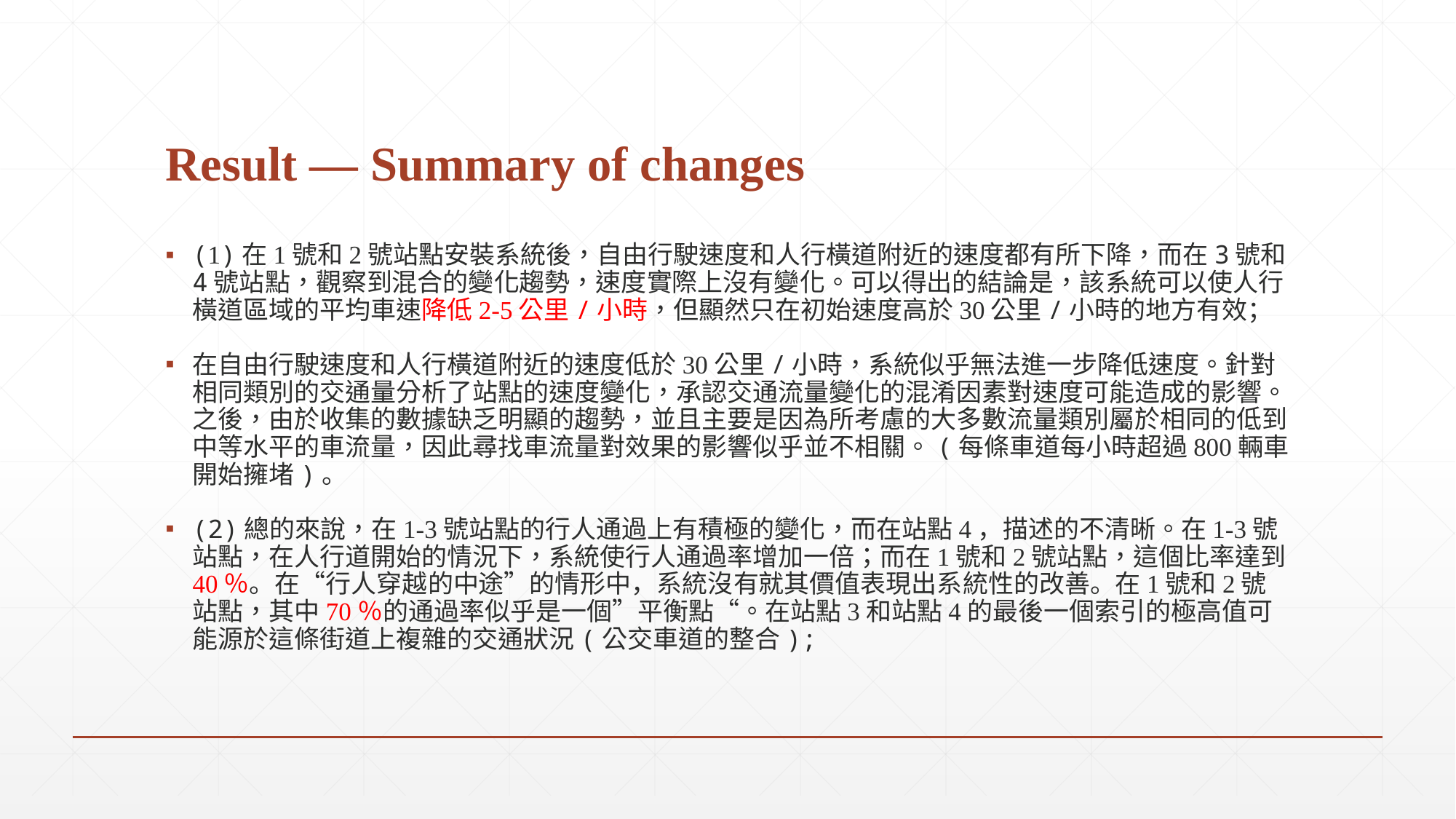

# Result — Summary of changes
(1)在1號和2號站點安裝系統後，自由行駛速度和人行橫道附近的速度都有所下降，而在3號和4號站點，觀察到混合的變化趨勢，速度實際上沒有變化。可以得出的結論是，該系統可以使人行橫道區域的平均車速降低2-5公里/小時，但顯然只在初始速度高於30公里/小時的地方有效；
在自由行駛速度和人行橫道附近的速度低於30公里/小時，系統似乎無法進一步降低速度。針對相同類別的交通量分析了站點的速度變化，承認交通流量變化的混淆因素對速度可能造成的影響。之後，由於收集的數據缺乏明顯的趨勢，並且主要是因為所考慮的大多數流量類別屬於相同的低到中等水平的車流量，因此尋找車流量對效果的影響似乎並不相關。(每條車道每小時超過800輛車開始擁堵)。
(2)總的來說，在1-3號站點的行人通過上有積極的變化，而在站點4，描述的不清晰。在1-3號站點，在人行道開始的情況下，系統使行人通過率增加一倍；而在1號和2號站點，這個比率達到40％。在“行人穿越的中途”的情形中，系統沒有就其價值表現出系統性的改善。在1號和2號站點，其中70％的通過率似乎是一個”平衡點“。在站點3和站點4的最後一個索引的極高值可能源於這條街道上複雜的交通狀況(公交車道的整合);